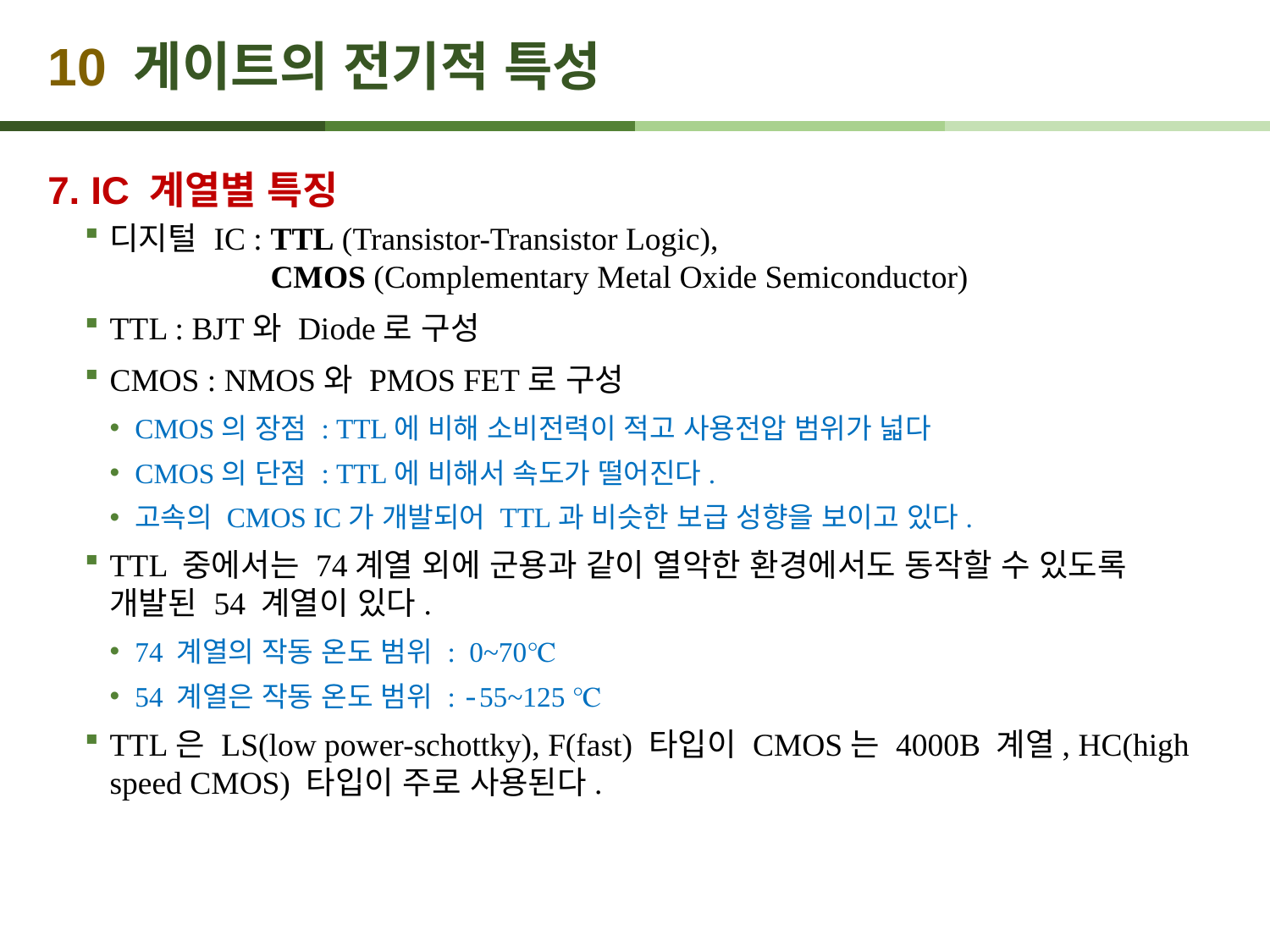

# 10 게이트의 전기적 특성
7. IC 계열별 특징
디지털 IC : TTL (Transistor-Transistor Logic),
                    CMOS (Complementary Metal Oxide Semiconductor)
TTL : BJT와 Diode로 구성
CMOS : NMOS와 PMOS FET로 구성
CMOS의 장점 : TTL에 비해 소비전력이 적고 사용전압 범위가 넓다
CMOS의 단점 : TTL에 비해서 속도가 떨어진다.
고속의 CMOS IC가 개발되어 TTL과 비슷한 보급 성향을 보이고 있다.
TTL 중에서는 74계열 외에 군용과 같이 열악한 환경에서도 동작할 수 있도록 개발된 54 계열이 있다.
74 계열의 작동 온도 범위 :  0~70℃
54 계열은 작동 온도 범위 : -55~125 ℃
TTL은 LS(low power-schottky), F(fast) 타입이 CMOS는 4000B 계열, HC(high speed CMOS) 타입이 주로 사용된다.